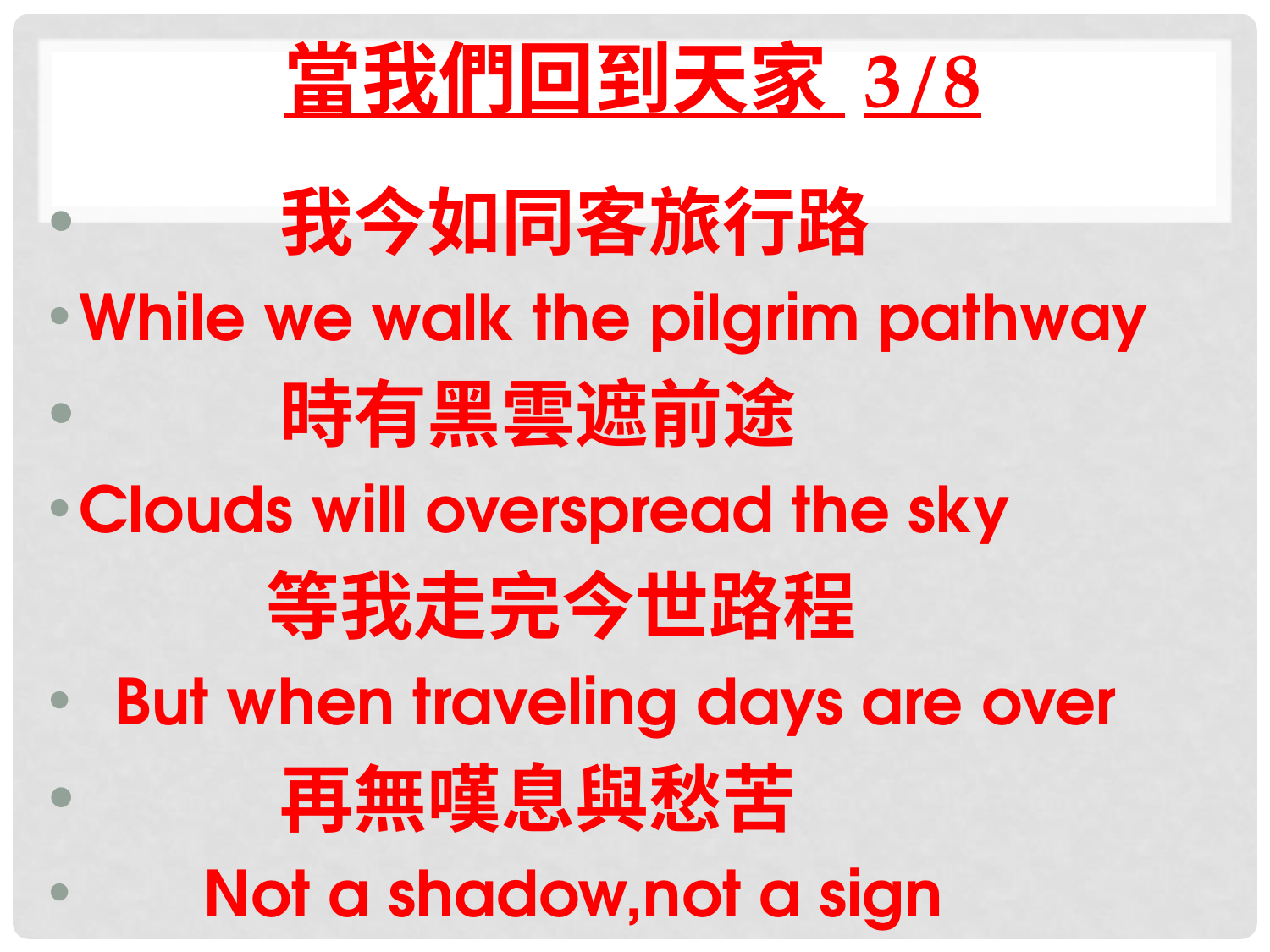

# 當我們回到天家 3/8
           我今如同客旅行路
While we walk the pilgrim pathway
           時有黑雲遮前途
Clouds will overspread the sky
            等我走完今世路程
  But when traveling days are over
           再無嘆息與愁苦
       Not a shadow,not a sign